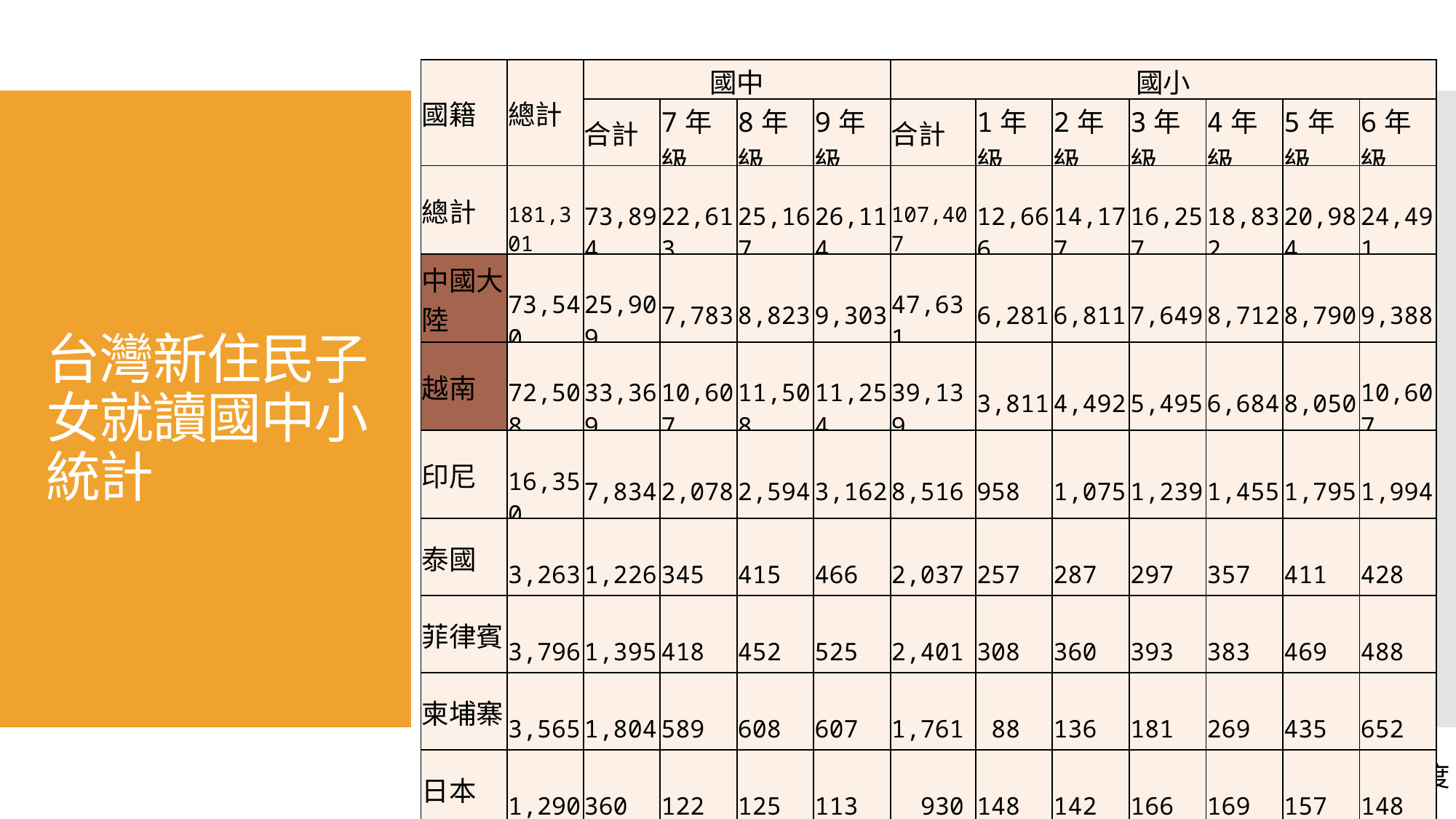

| 國籍 | 總計 | 國中 |  |  |  | 國小 |  |  |  |  |  |  |
| --- | --- | --- | --- | --- | --- | --- | --- | --- | --- | --- | --- | --- |
|  |  | 合計 | 7年級 | 8年級 | 9年級 | 合計 | 1年級 | 2年級 | 3年級 | 4年級 | 5年級 | 6年級 |
| 總計 | 181,301 | 73,894 | 22,613 | 25,167 | 26,114 | 107,407 | 12,666 | 14,177 | 16,257 | 18,832 | 20,984 | 24,491 |
| 中國大陸 | 73,540 | 25,909 | 7,783 | 8,823 | 9,303 | 47,631 | 6,281 | 6,811 | 7,649 | 8,712 | 8,790 | 9,388 |
| 越南 | 72,508 | 33,369 | 10,607 | 11,508 | 11,254 | 39,139 | 3,811 | 4,492 | 5,495 | 6,684 | 8,050 | 10,607 |
| 印尼 | 16,350 | 7,834 | 2,078 | 2,594 | 3,162 | 8,516 | 958 | 1,075 | 1,239 | 1,455 | 1,795 | 1,994 |
| 泰國 | 3,263 | 1,226 | 345 | 415 | 466 | 2,037 | 257 | 287 | 297 | 357 | 411 | 428 |
| 菲律賓 | 3,796 | 1,395 | 418 | 452 | 525 | 2,401 | 308 | 360 | 393 | 383 | 469 | 488 |
| 柬埔寨 | 3,565 | 1,804 | 589 | 608 | 607 | 1,761 | 88 | 136 | 181 | 269 | 435 | 652 |
| 日本 | 1,290 | 360 | 122 | 125 | 113 | 930 | 148 | 142 | 166 | 169 | 157 | 148 |
# 台灣新住民子女就讀國中小統計
中華民國教育部統計資料，時間：106年學年度